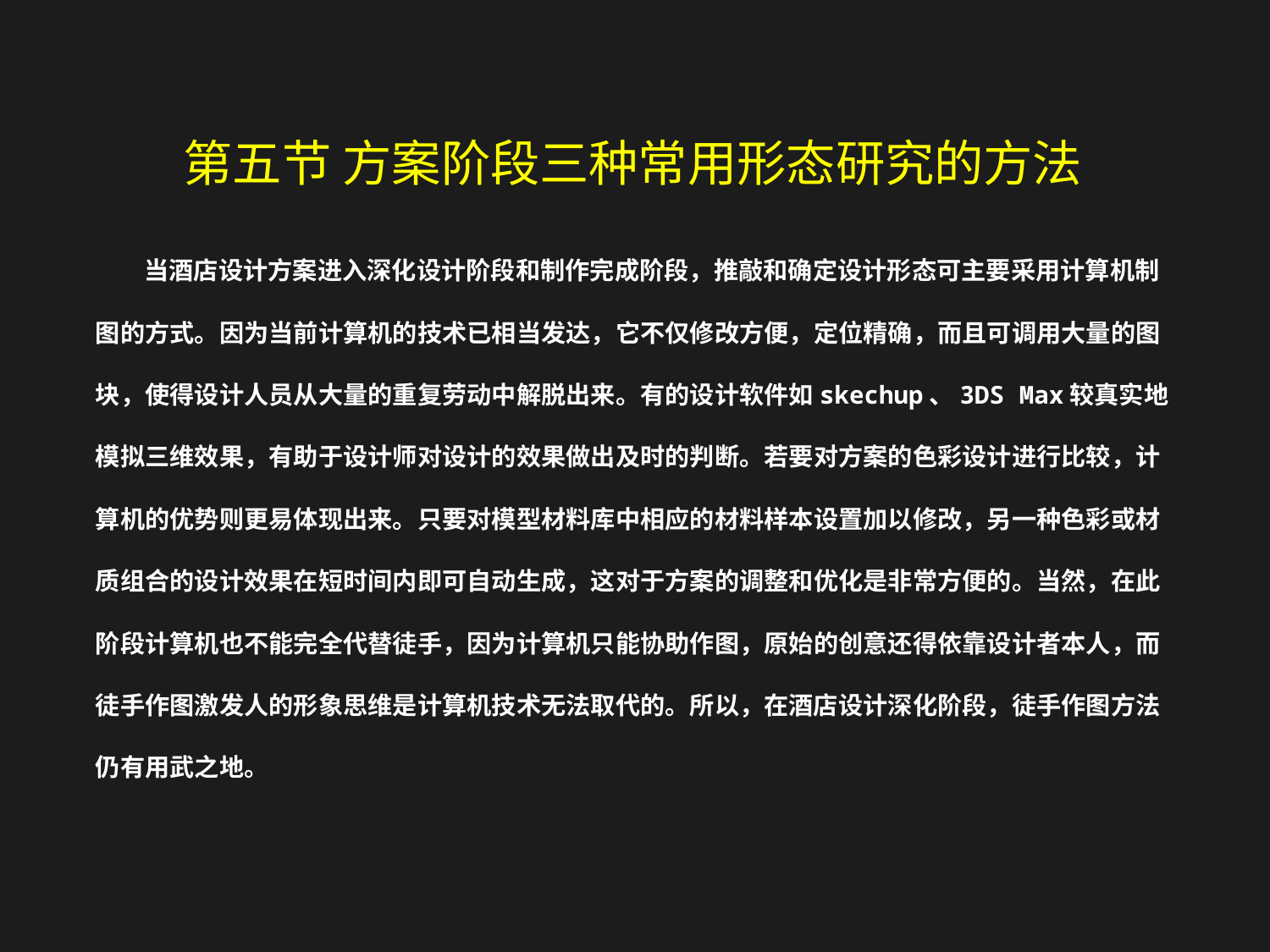

第五节 方案阶段三种常用形态研究的方法
 当酒店设计方案进入深化设计阶段和制作完成阶段，推敲和确定设计形态可主要采用计算机制图的方式。因为当前计算机的技术已相当发达，它不仅修改方便，定位精确，而且可调用大量的图块，使得设计人员从大量的重复劳动中解脱出来。有的设计软件如skechup、3DS Max较真实地模拟三维效果，有助于设计师对设计的效果做出及时的判断。若要对方案的色彩设计进行比较，计算机的优势则更易体现出来。只要对模型材料库中相应的材料样本设置加以修改，另一种色彩或材质组合的设计效果在短时间内即可自动生成，这对于方案的调整和优化是非常方便的。当然，在此阶段计算机也不能完全代替徒手，因为计算机只能协助作图，原始的创意还得依靠设计者本人，而徒手作图激发人的形象思维是计算机技术无法取代的。所以，在酒店设计深化阶段，徒手作图方法仍有用武之地。